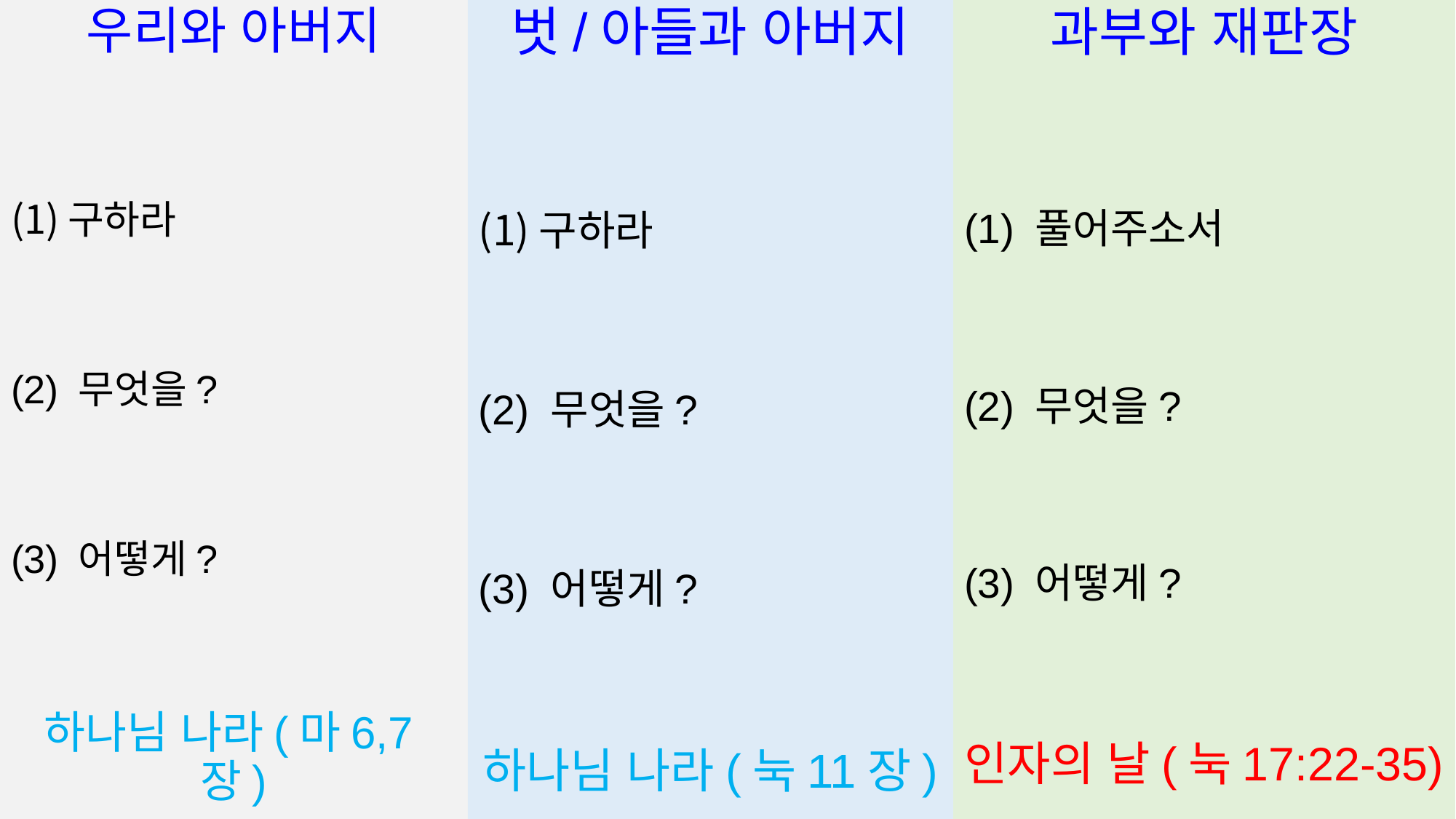

우리와 아버지

구하라

(2) 무엇을?

(3) 어떻게?

하나님 나라(마6,7장)
과부와 재판장

(1) 풀어주소서

(2) 무엇을?

(3) 어떻게?

인자의 날(눅17:22-35)
벗/아들과 아버지

구하라

(2) 무엇을?

(3) 어떻게?

하나님 나라(눅11장)